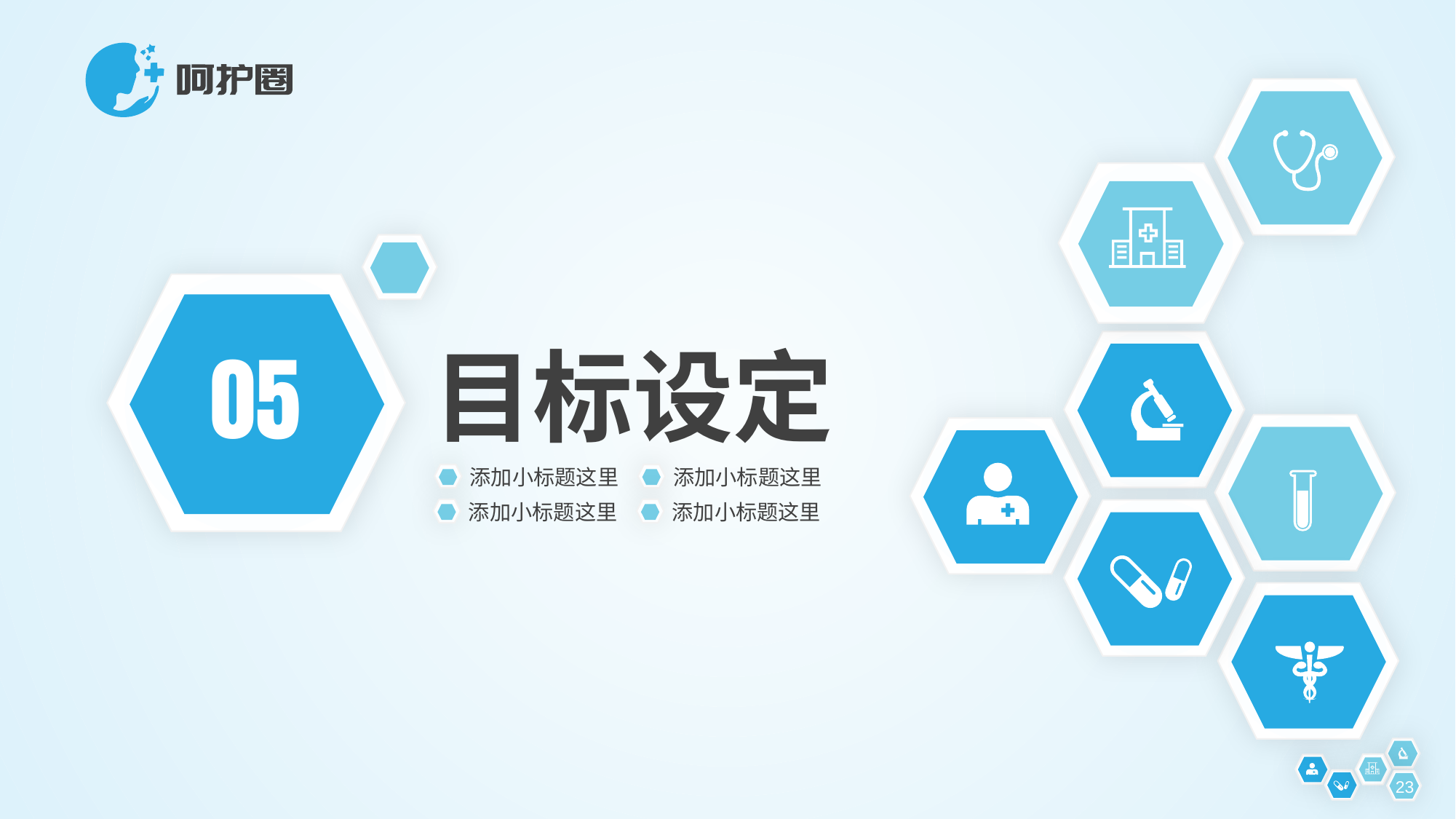

05
目标设定

添加小标题这里

添加小标题这里

添加小标题这里

添加小标题这里